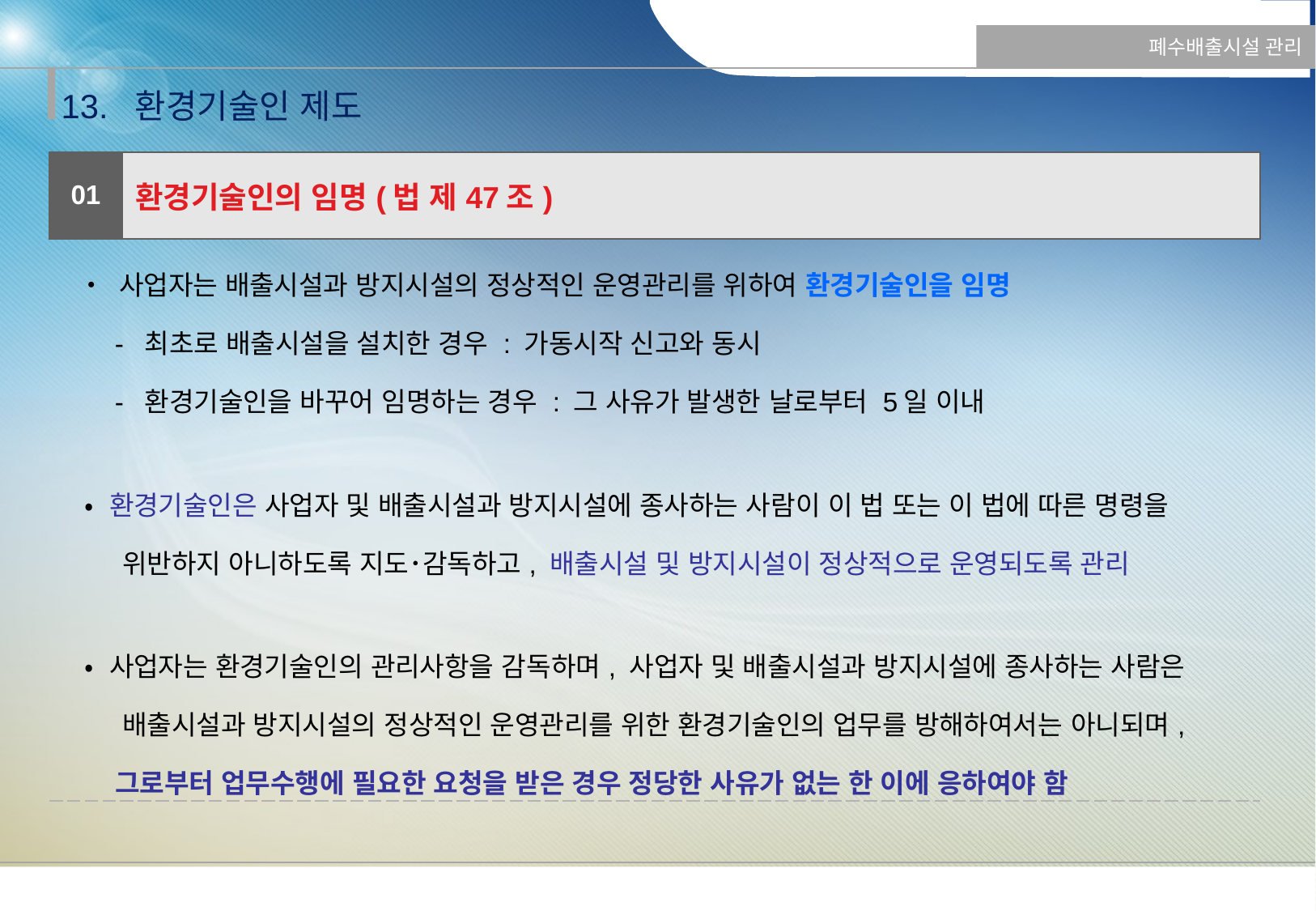

폐수배출시설 관리
13.  환경기술인 제도
| 01 | 환경기술인의 임명(법 제47조) |
| --- | --- |
| • 사업자는 배출시설과 방지시설의 정상적인 운영관리를 위하여 환경기술인을 임명 - 최초로 배출시설을 설치한 경우 : 가동시작 신고와 동시 - 환경기술인을 바꾸어 임명하는 경우 : 그 사유가 발생한 날로부터 5일 이내 • 환경기술인은 사업자 및 배출시설과 방지시설에 종사하는 사람이 이 법 또는 이 법에 따른 명령을 위반하지 아니하도록 지도･감독하고, 배출시설 및 방지시설이 정상적으로 운영되도록 관리 • 사업자는 환경기술인의 관리사항을 감독하며, 사업자 및 배출시설과 방지시설에 종사하는 사람은 배출시설과 방지시설의 정상적인 운영관리를 위한 환경기술인의 업무를 방해하여서는 아니되며, 그로부터 업무수행에 필요한 요청을 받은 경우 정당한 사유가 없는 한 이에 응하여야 함 |  |